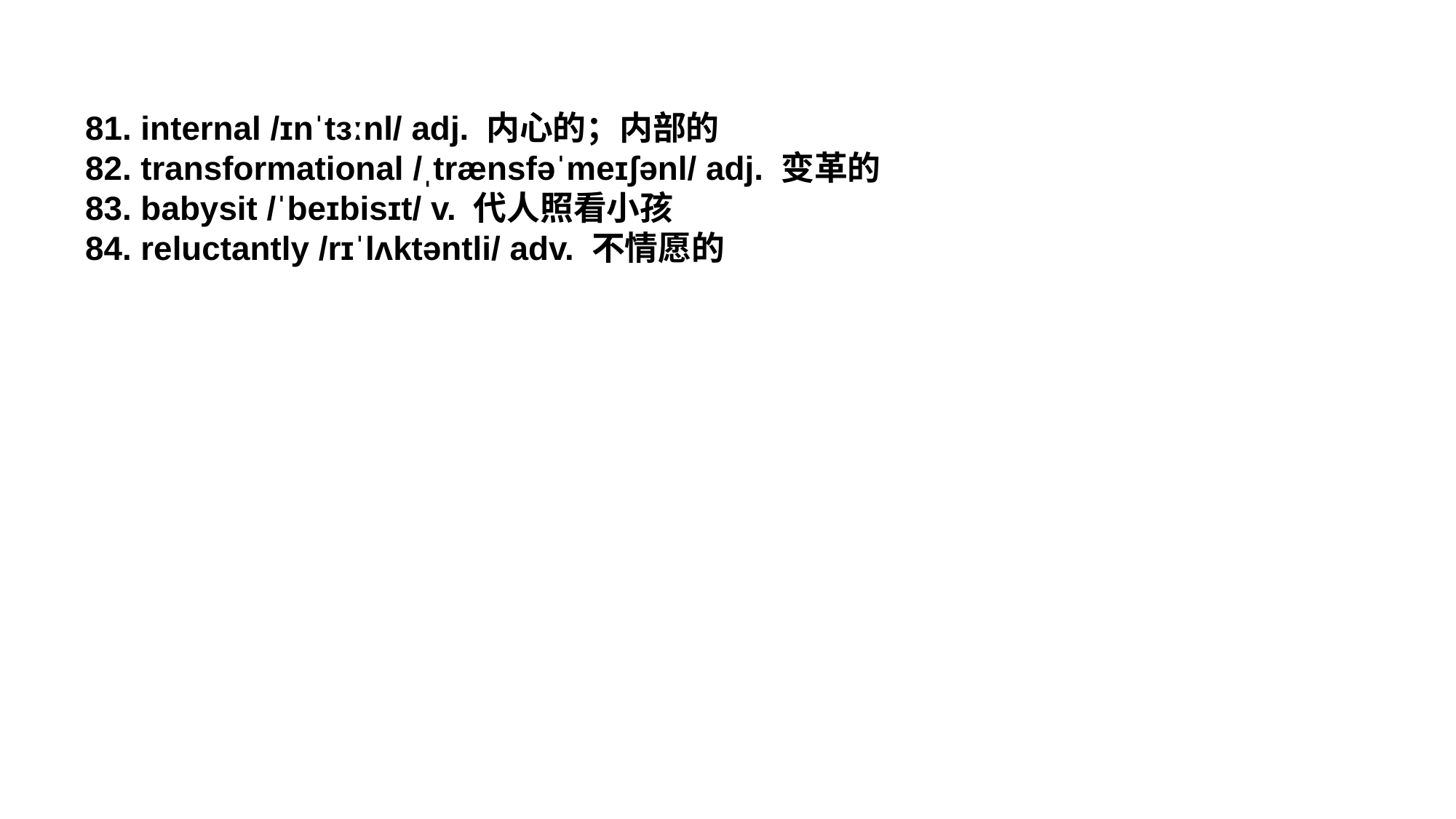

81. internal /ɪnˈtɜːnl/ adj. 内心的；内部的
82. transformational /ˌtrænsfəˈmeɪʃənl/ adj. 变革的
83. babysit /ˈbeɪbisɪt/ v. 代人照看小孩
84. reluctantly /rɪˈlʌktəntli/ adv. 不情愿的